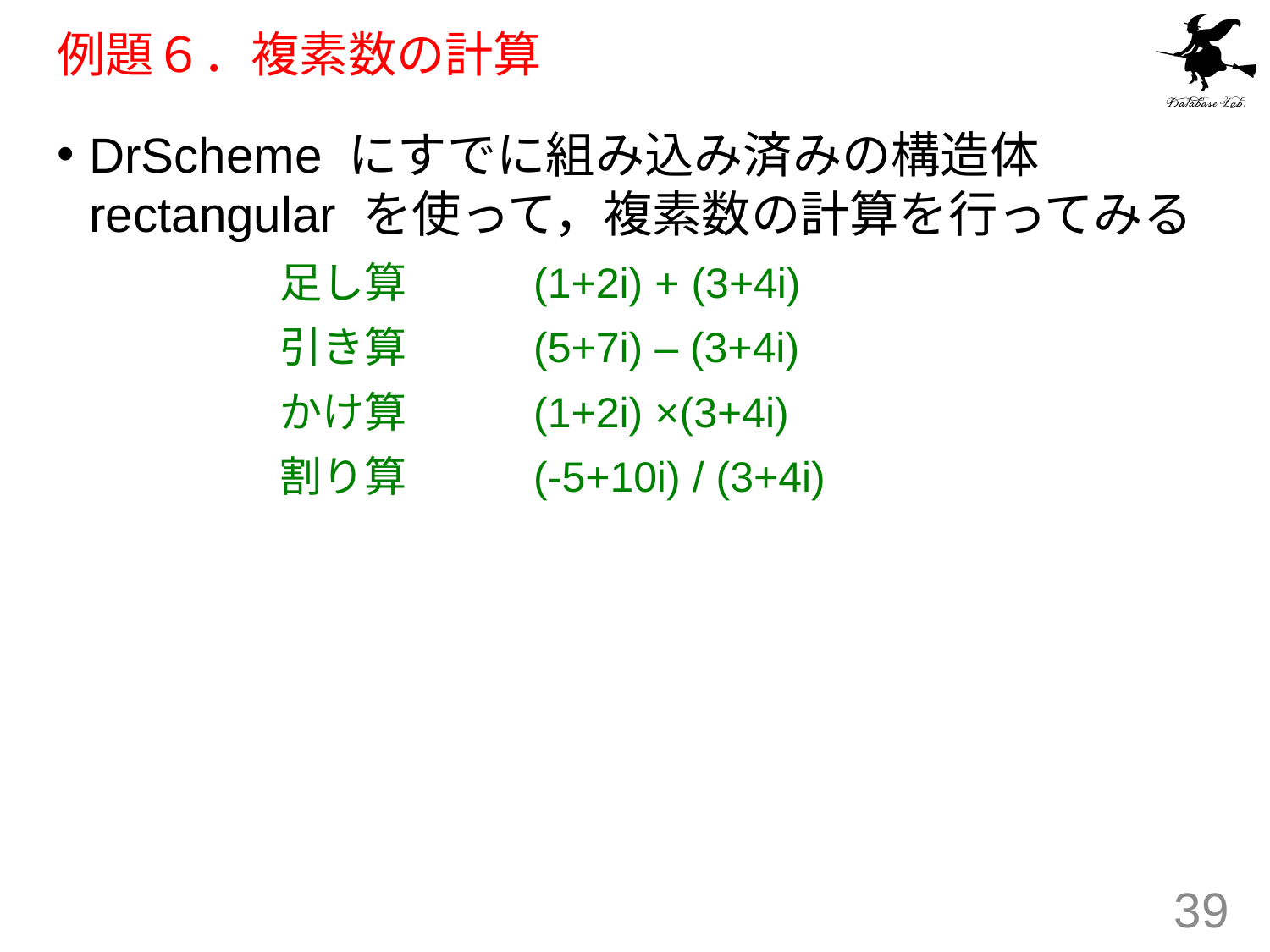

# 例題６．複素数の計算
DrScheme にすでに組み込み済みの構造体 rectangular を使って，複素数の計算を行ってみる
		足し算	(1+2i) + (3+4i)
		引き算  	(5+7i) – (3+4i)
		かけ算	(1+2i) ×(3+4i)
		割り算	(-5+10i) / (3+4i)

39